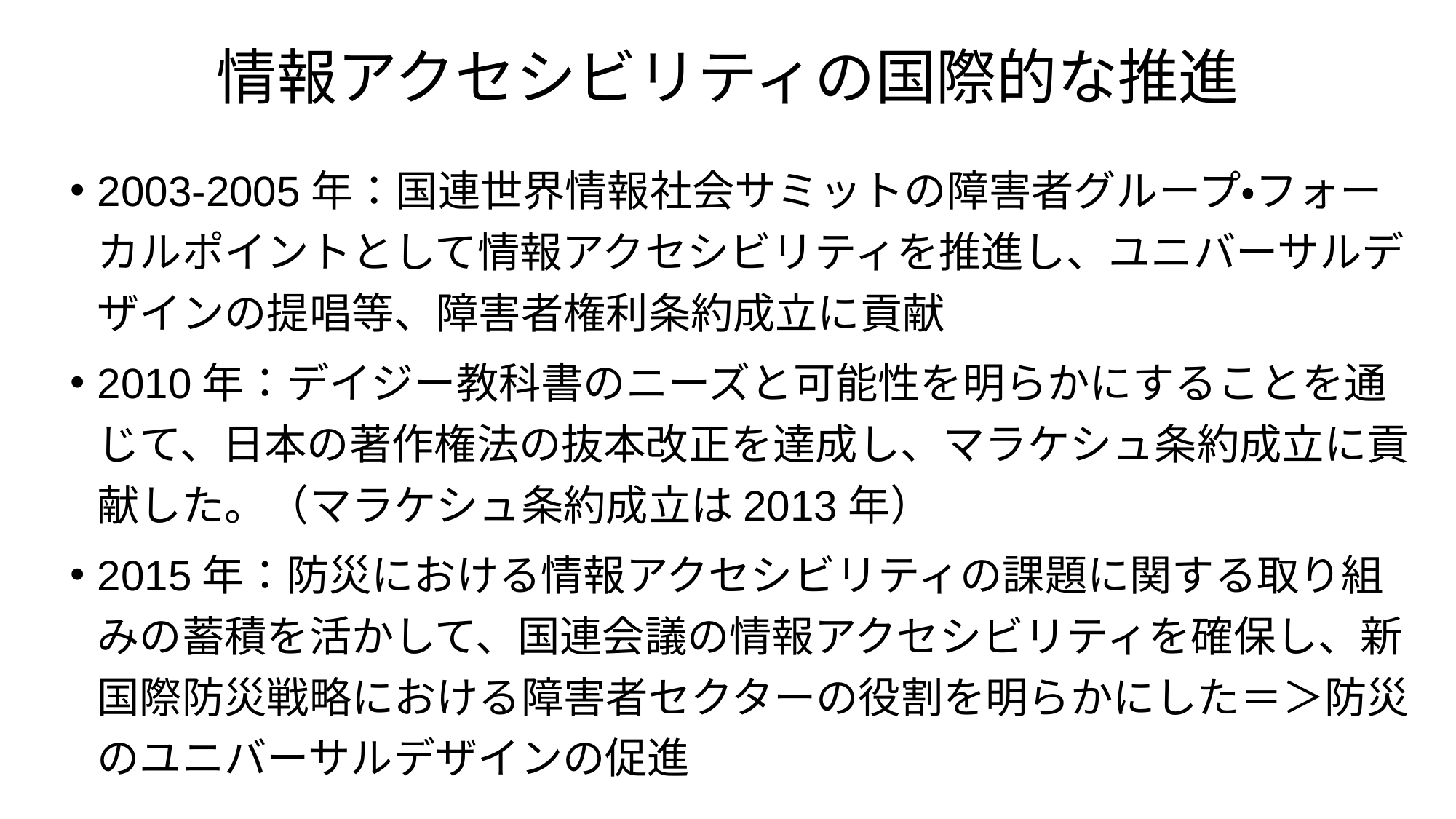

# 情報アクセシビリティの国際的な推進
2003-2005年：国連世界情報社会サミットの障害者グループ・フォーカルポイントとして情報アクセシビリティを推進し、ユニバーサルデザインの提唱等、障害者権利条約成立に貢献
2010年：デイジー教科書のニーズと可能性を明らかにすることを通じて、日本の著作権法の抜本改正を達成し、マラケシュ条約成立に貢献した。（マラケシュ条約成立は2013年）
2015年：防災における情報アクセシビリティの課題に関する取り組みの蓄積を活かして、国連会議の情報アクセシビリティを確保し、新国際防災戦略における障害者セクターの役割を明らかにした＝＞防災のユニバーサルデザインの促進